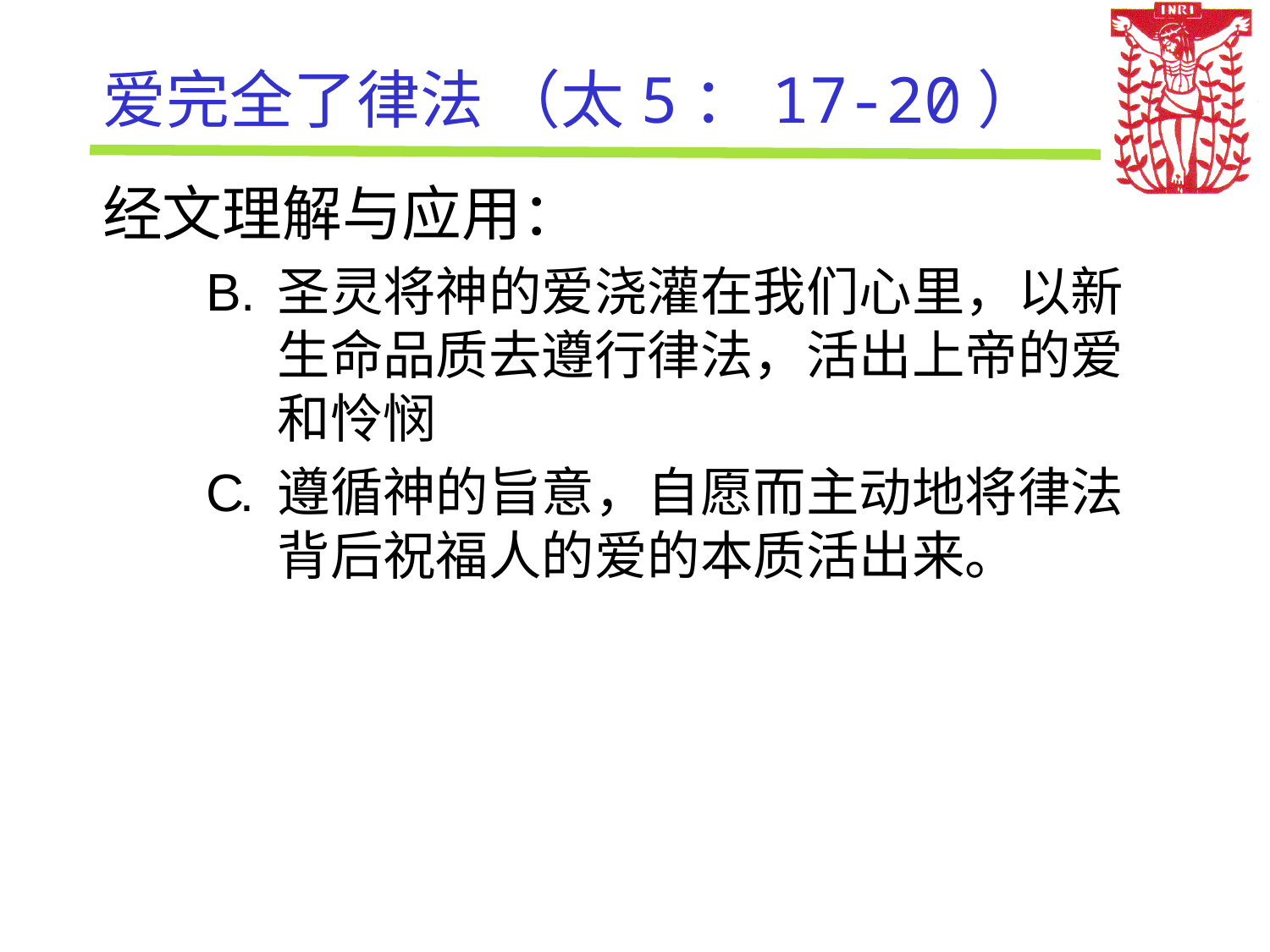

# 爱完全了律法 （太5：17-20）
经文理解与应用：
圣灵将神的爱浇灌在我们心里，以新生命品质去遵行律法，活出上帝的爱和怜悯
遵循神的旨意，自愿而主动地将律法背后祝福人的爱的本质活出来。